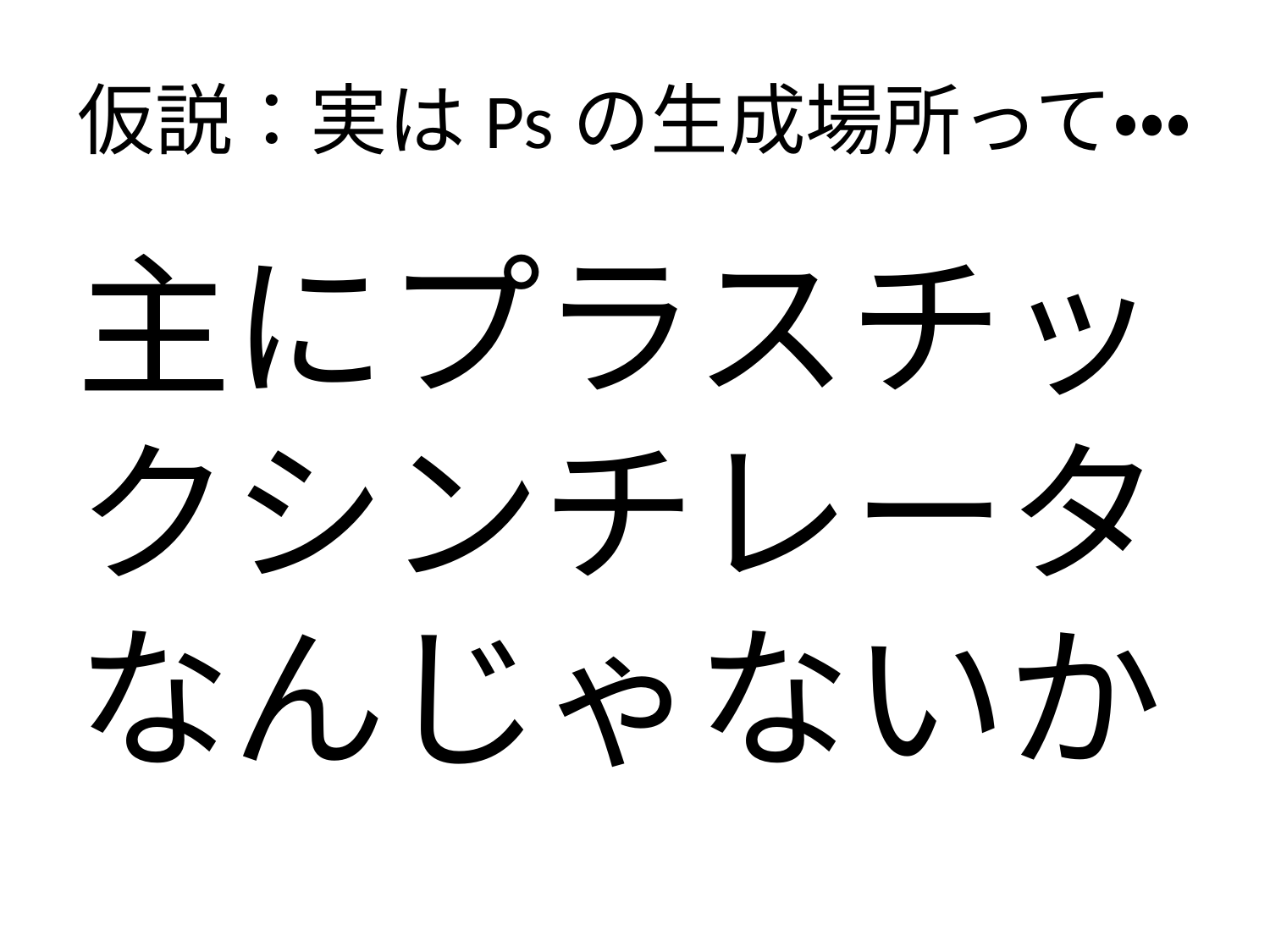

# 仮説：実はPsの生成場所って・・・
主にプラスチックシンチレータなんじゃないか